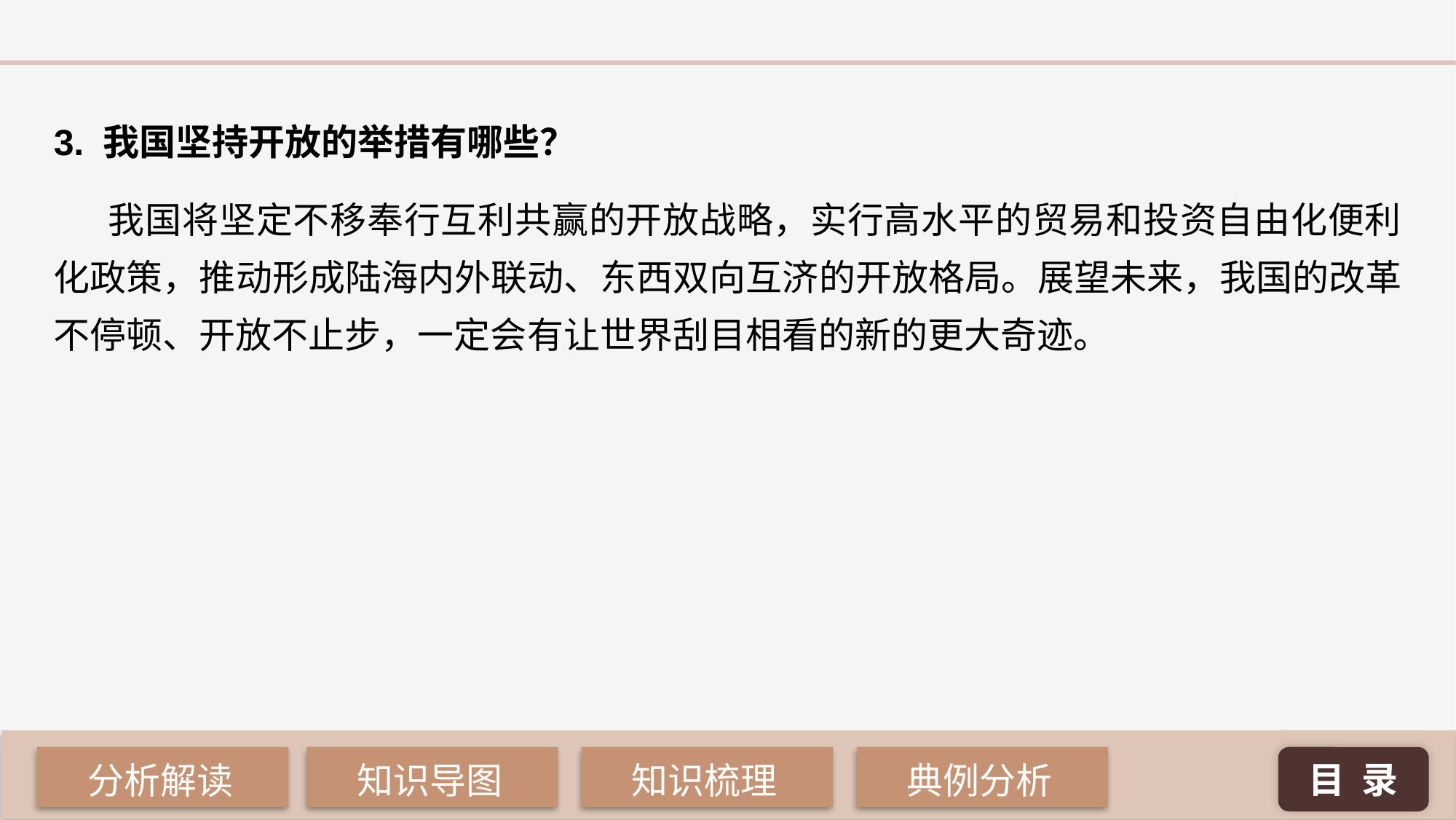

3. 我国坚持开放的举措有哪些？
我国将坚定不移奉行互利共赢的开放战略，实行高水平的贸易和投资自由化便利化政策，推动形成陆海内外联动、东西双向互济的开放格局。展望未来，我国的改革不停顿、开放不止步，一定会有让世界刮目相看的新的更大奇迹。